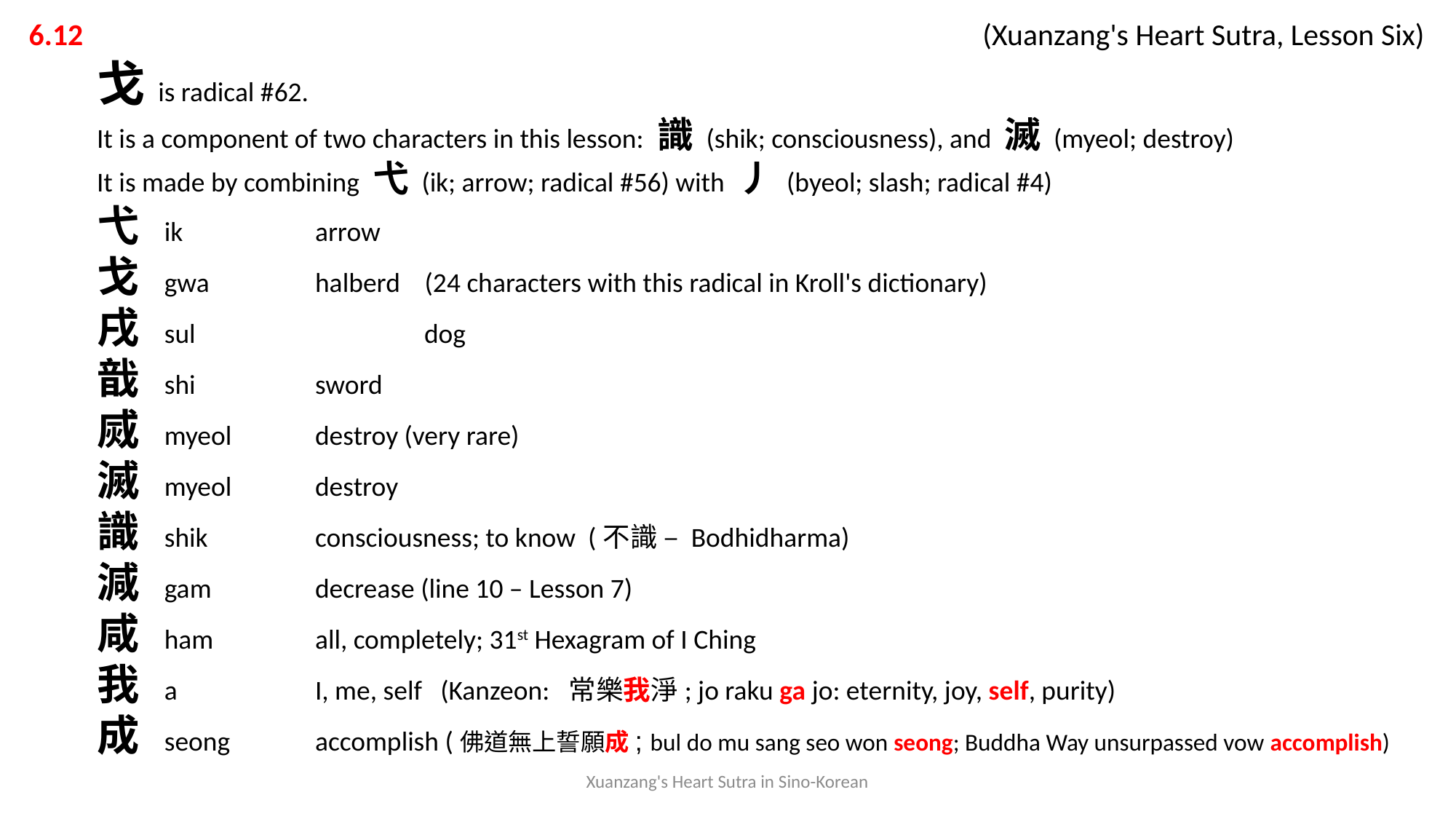

6.12  			  			                               (Xuanzang's Heart Sutra, Lesson Six)
戈 is radical #62.
It is a component of two characters in this lesson: 識 (shik; consciousness), and 滅 (myeol; destroy)
It is made by combining 弋 (ik; arrow; radical #56) with 丿 (byeol; slash; radical #4)
弋   ik  		arrow
戈   gwa  	halberd    (24 characters with this radical in Kroll's dictionary)
戌   sul  		dog
戠   shi   	sword
烕   myeol	destroy (very rare)
滅   myeol  	destroy
識   shik  	consciousness; to know  (不識 – Bodhidharma)
減   gam  	decrease (line 10 – Lesson 7)
咸   ham	all, completely; 31st Hexagram of I Ching
我   a  		I, me, self   (Kanzeon:  常樂我淨; jo raku ga jo: eternity, joy, self, purity)
成   seong	accomplish (佛道無上誓願成; bul do mu sang seo won seong; Buddha Way unsurpassed vow accomplish)

Xuanzang's Heart Sutra in Sino-Korean